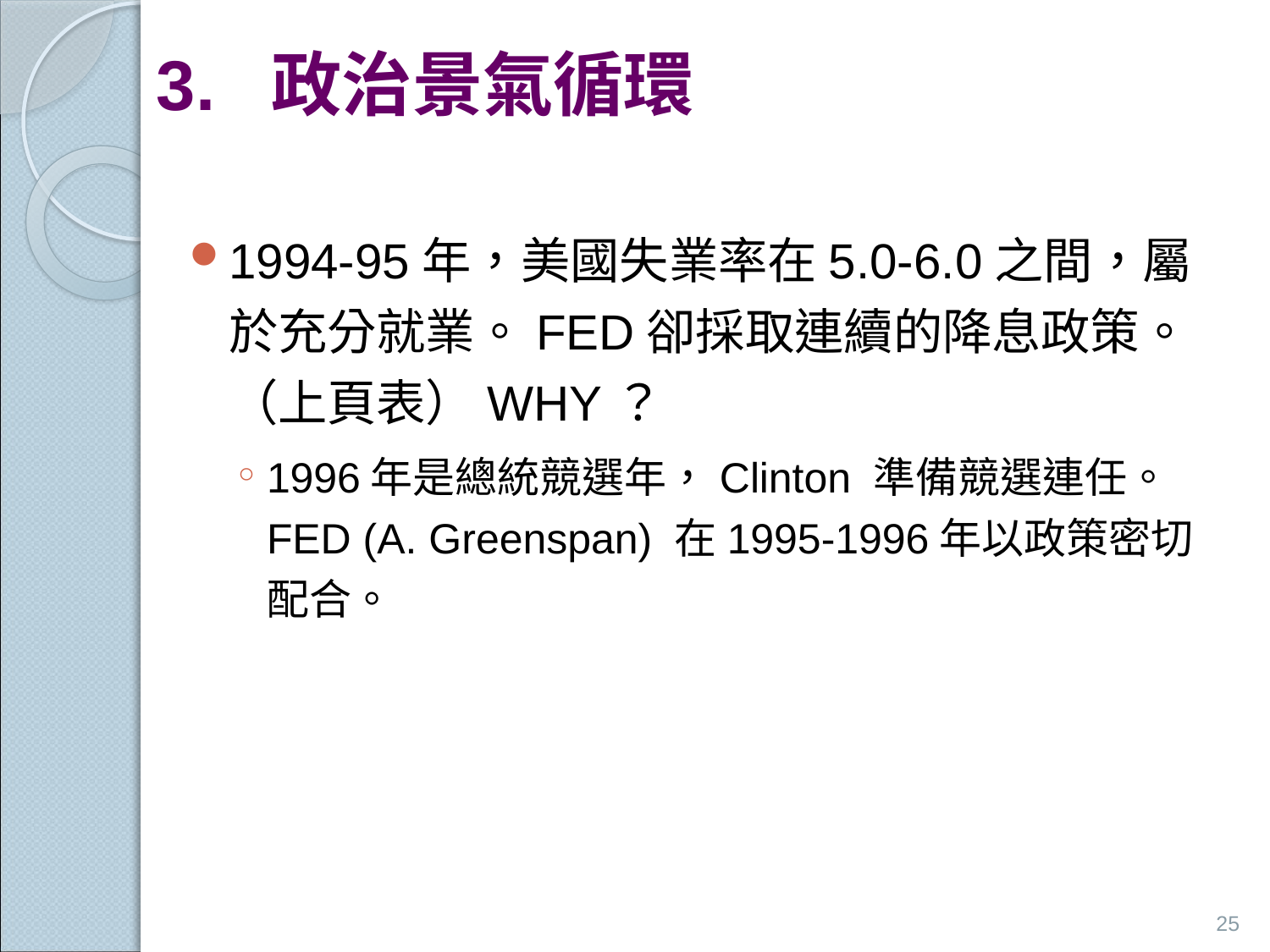

# 3.  政治景氣循環
1994-95年，美國失業率在5.0-6.0之間，屬於充分就業。FED卻採取連續的降息政策。（上頁表）WHY？
1996年是總統競選年，Clinton 準備競選連任。FED (A. Greenspan) 在1995-1996年以政策密切配合。
25